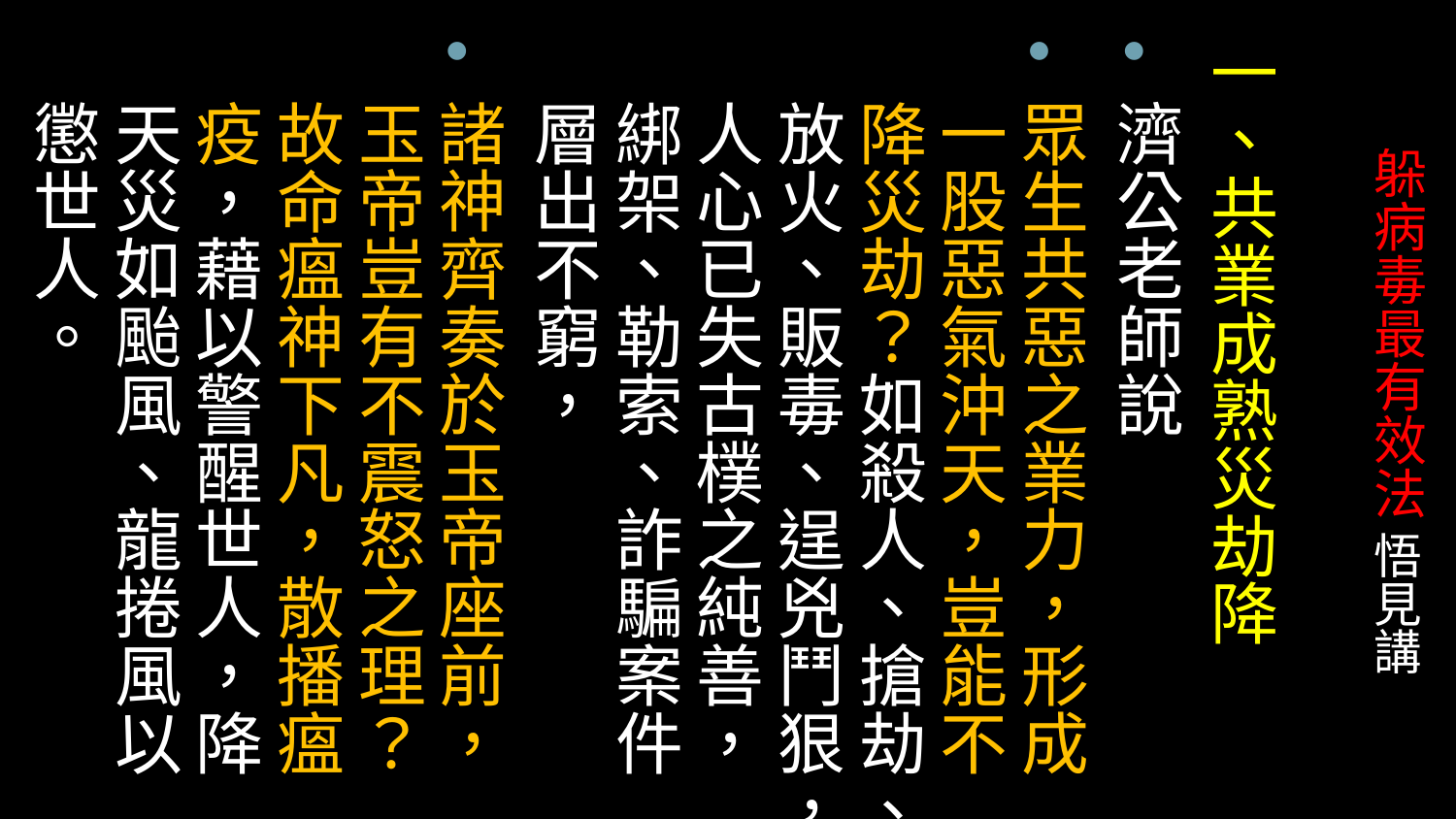

一、共業成熟災劫降
濟公老師說
眾生共惡之業力，形成一股惡氣沖天，豈能不降災劫？如殺人、搶劫、放火、販毒、逞兇鬥狠，人心已失古樸之純善，綁架、勒索、詐騙案件層出不窮，
諸神齊奏於玉帝座前，玉帝豈有不震怒之理？故命瘟神下凡，散播瘟疫，藉以警醒世人，降天災如颱風、龍捲風以懲世人。
# 躲病毒最有效法 悟見講